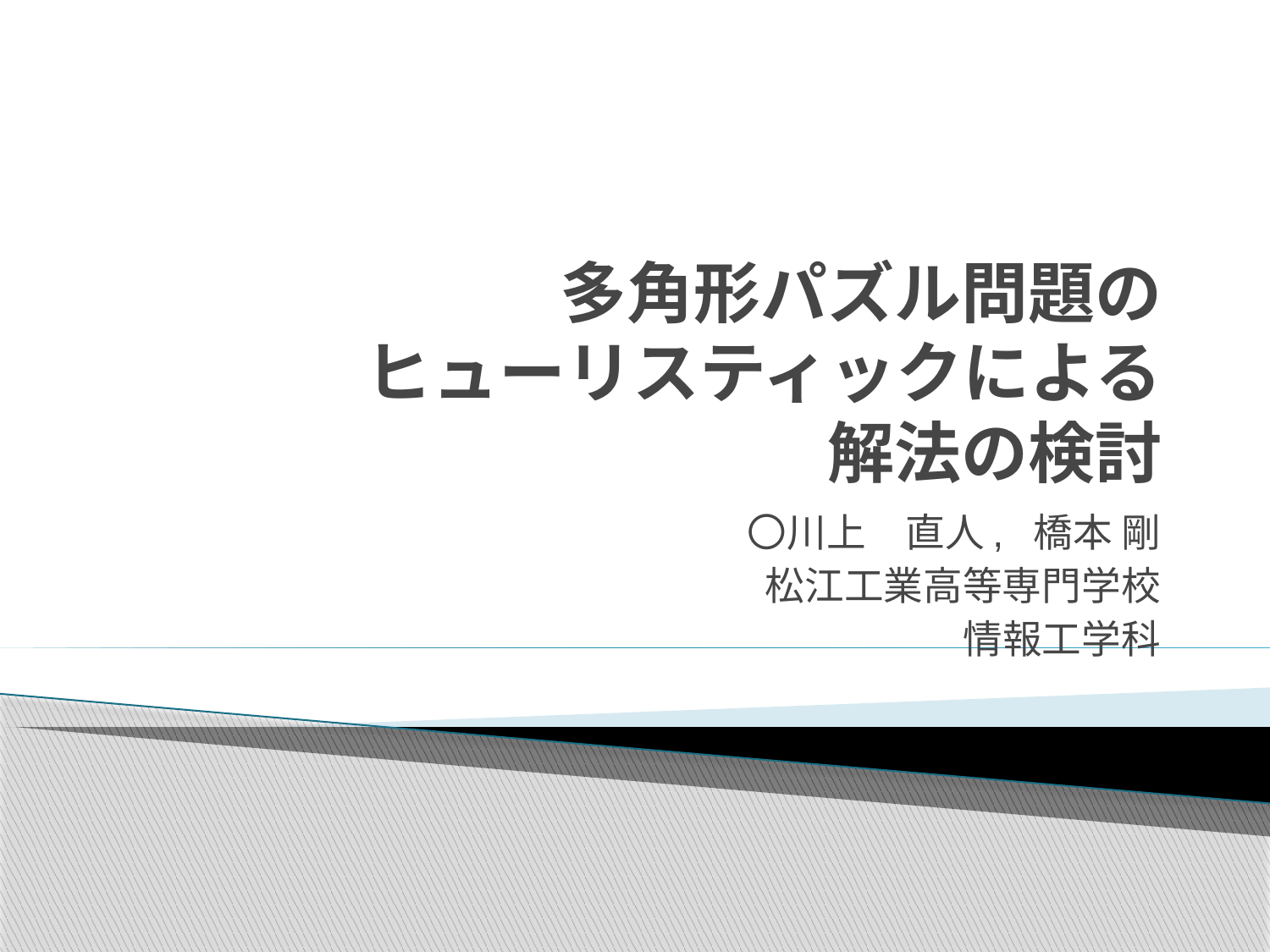

# 多角形パズル問題の ヒューリスティックによる 解法の検討
〇川上　直人,  橋本 剛
松江工業高等専門学校
情報工学科